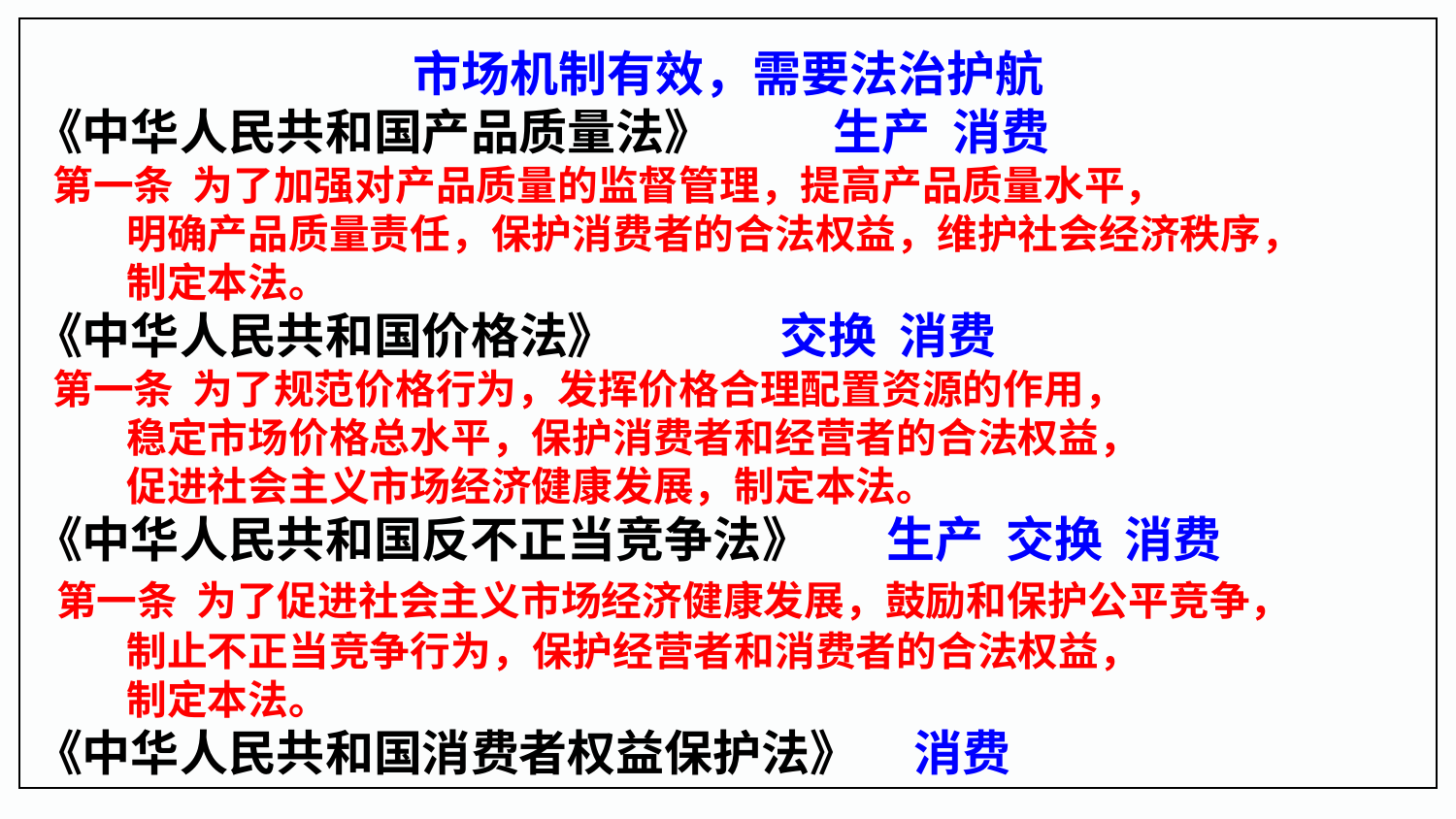

市场机制有效，需要法治护航
《中华人民共和国产品质量法》           生产  消费
 第一条  为了加强对产品质量的监督管理，提高产品质量水平，
         明确产品质量责任，保护消费者的合法权益，维护社会经济秩序，
         制定本法。
《中华人民共和国价格法》               交换  消费
 第一条  为了规范价格行为，发挥价格合理配置资源的作用，
         稳定市场价格总水平，保护消费者和经营者的合法权益，
         促进社会主义市场经济健康发展，制定本法。
《中华人民共和国反不正当竞争法》       生产  交换  消费
 第一条  为了促进社会主义市场经济健康发展，鼓励和保护公平竞争，
         制止不正当竞争行为，保护经营者和消费者的合法权益，
         制定本法。
《中华人民共和国消费者权益保护法》     消费